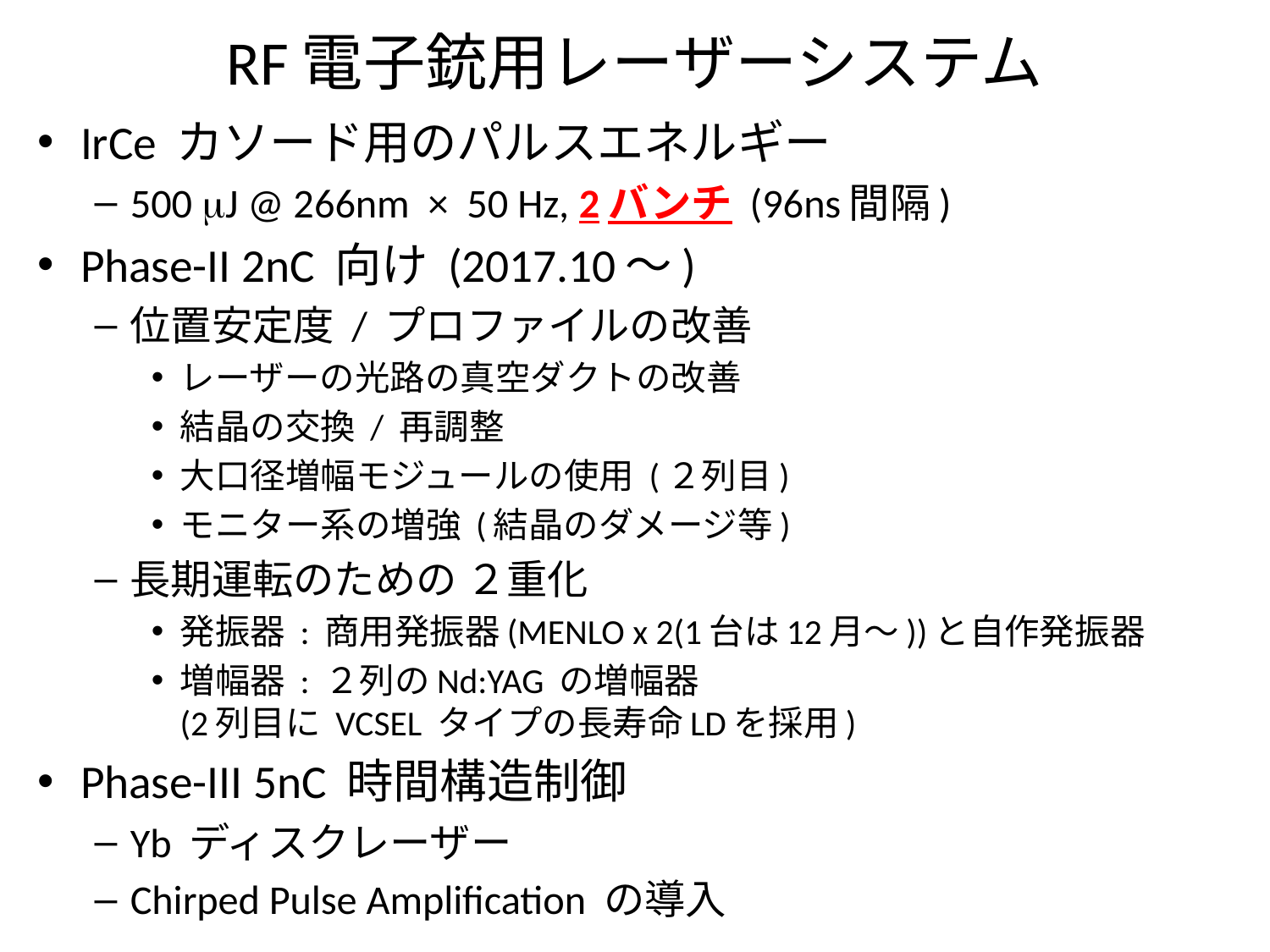

# RF電子銃用レーザーシステム
IrCe カソード用のパルスエネルギー
500 μJ @ 266nm  ×  50 Hz, 2バンチ (96ns間隔)
Phase-II 2nC 向け (2017.10～)
位置安定度 / プロファイルの改善
レーザーの光路の真空ダクトの改善
結晶の交換 / 再調整
大口径増幅モジュールの使用 (２列目)
モニター系の増強 (結晶のダメージ等)
長期運転のための ２重化
発振器 : 商用発振器(MENLO x 2(1台は12月～))と自作発振器
増幅器 : ２列のNd:YAG の増幅器
(2列目に VCSEL タイプの長寿命LDを採用)
Phase-III 5nC 時間構造制御
Yb ディスクレーザー
Chirped Pulse Amplification の導入